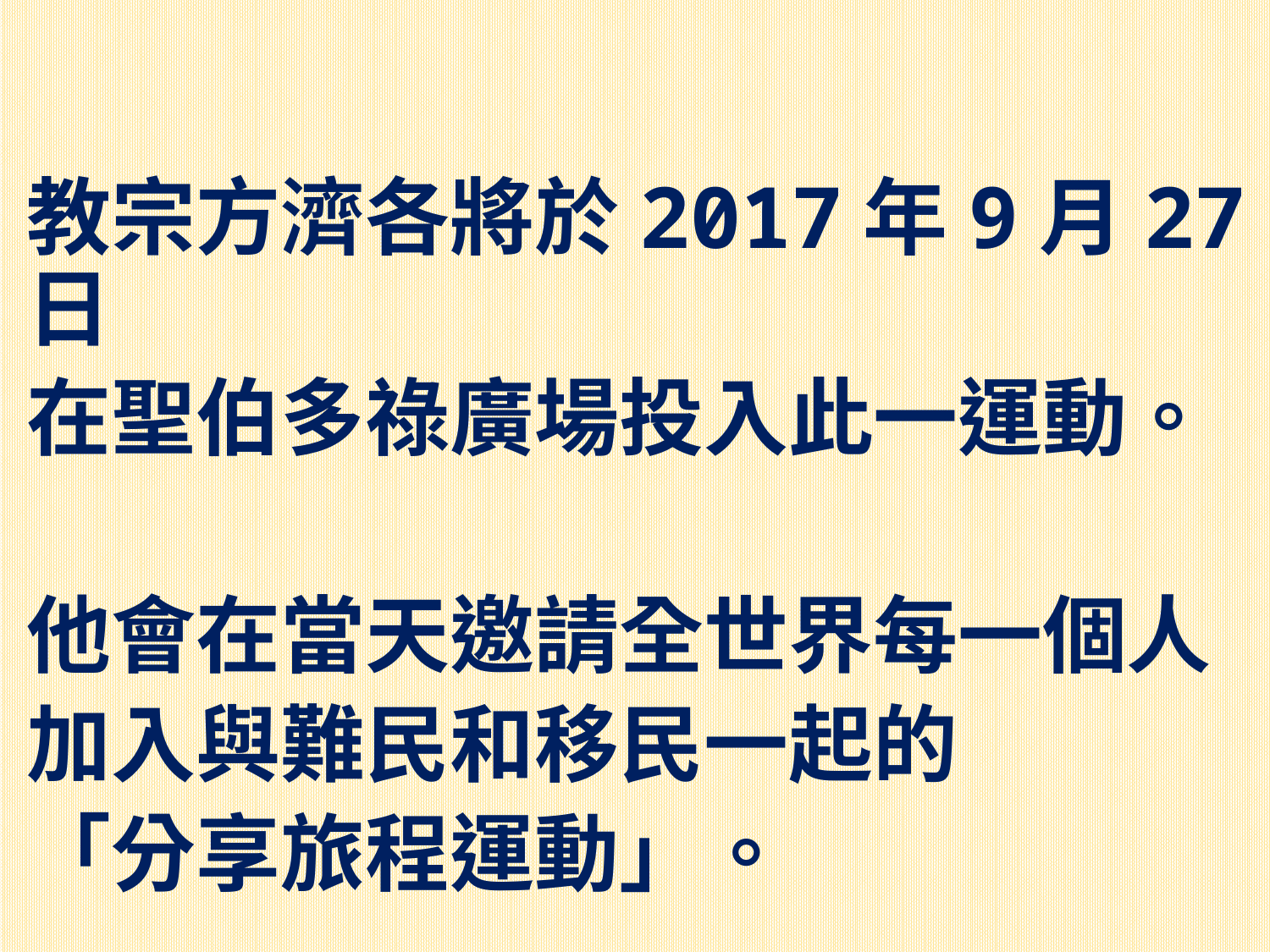

#
教宗方濟各將於2017年9月27日
在聖伯多祿廣場投入此一運動。

他會在當天邀請全世界每一個人
加入與難民和移民一起的
「分享旅程運動」。